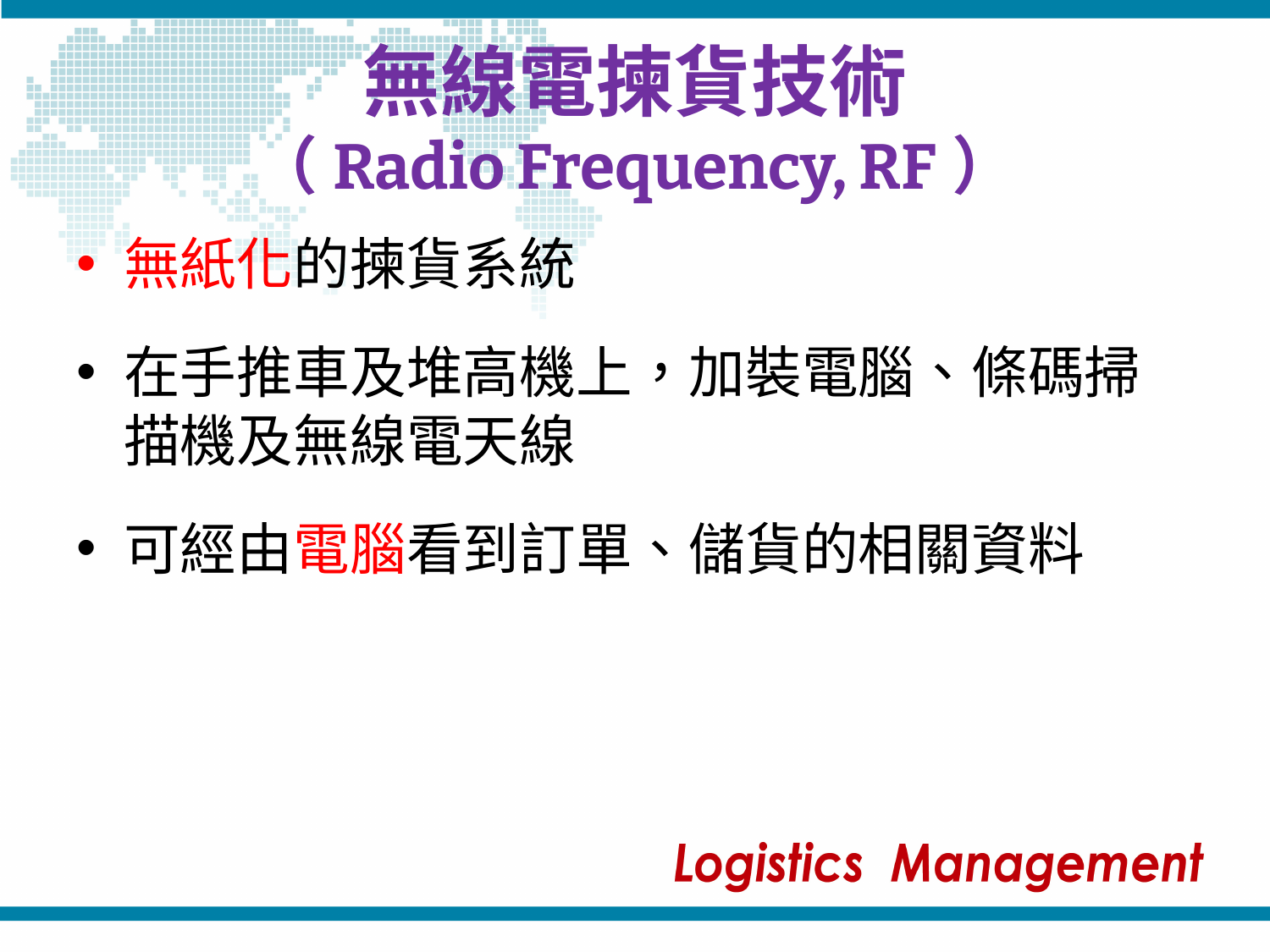

# 無線電揀貨技術 （Radio Frequency, RF）
無紙化的揀貨系統

在手推車及堆高機上，加裝電腦、條碼掃描機及無線電天線

可經由電腦看到訂單、儲貨的相關資料